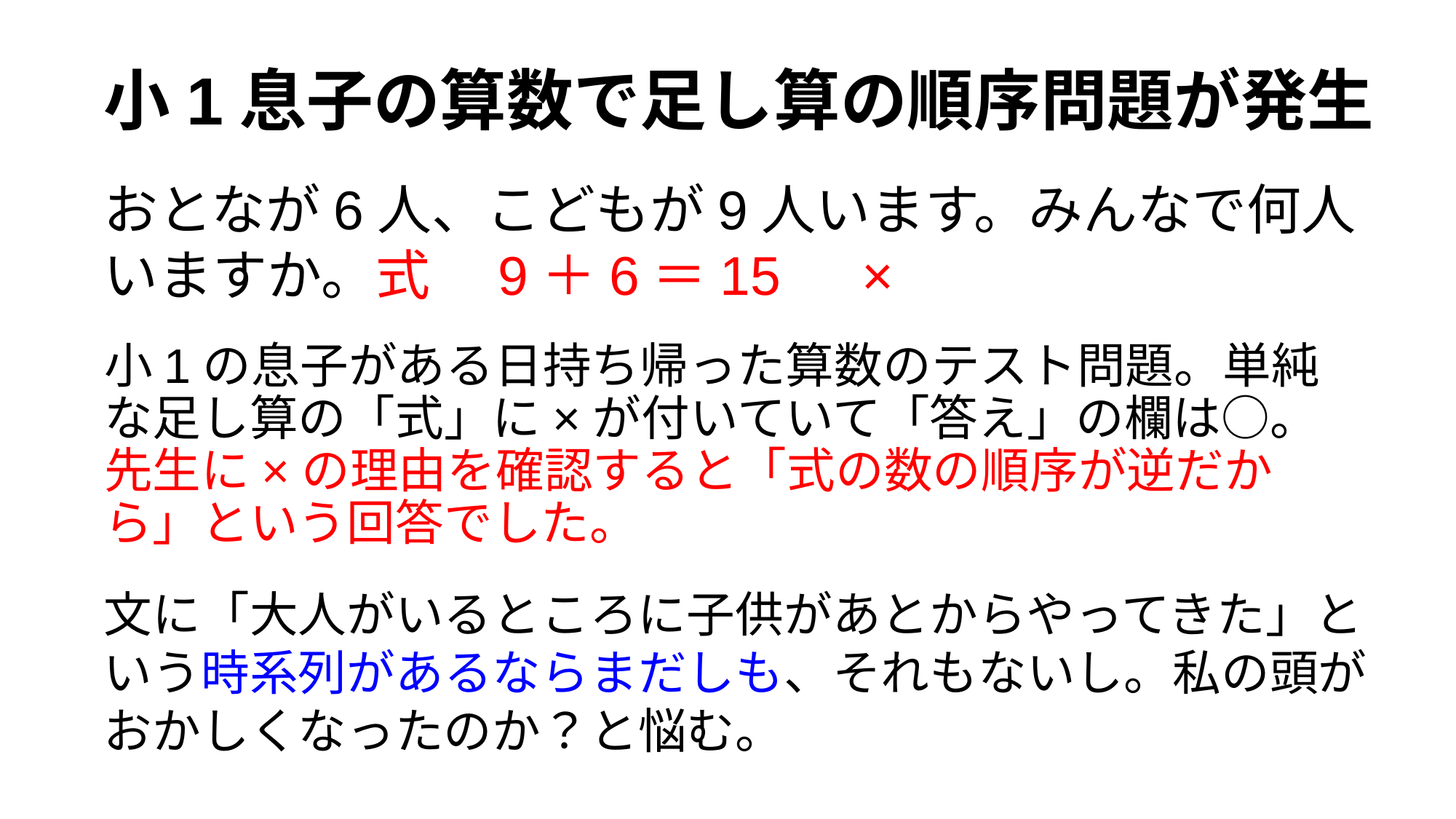

小1息子の算数で足し算の順序問題が発生
おとなが6人、こどもが9人います。みんなで何人いますか。式　9＋6＝15　×
# 小1の息子がある日持ち帰った算数のテスト問題。単純な足し算の「式」に×が付いていて「答え」の欄は○。先生に×の理由を確認すると「式の数の順序が逆だから」という回答でした。
文に「大人がいるところに子供があとからやってきた」という時系列があるならまだしも、それもないし。私の頭がおかしくなったのか？と悩む。